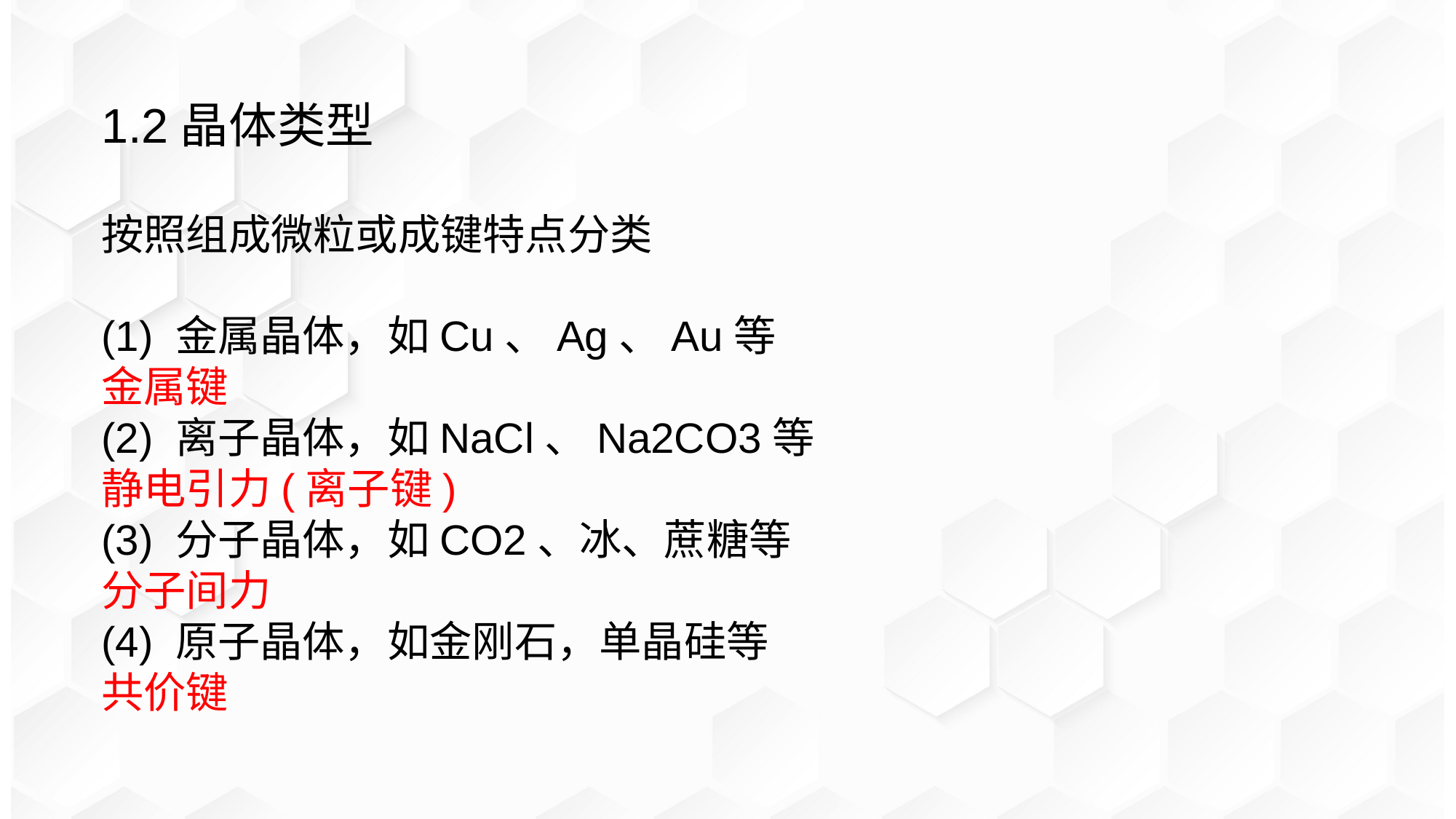

1.2晶体类型
按照组成微粒或成键特点分类

(1) 金属晶体，如Cu、Ag、Au等
金属键
(2) 离子晶体，如NaCl、Na2CO3等
静电引力(离子键)
(3) 分子晶体，如CO2、冰、蔗糖等
分子间力
(4) 原子晶体，如金刚石，单晶硅等
共价键